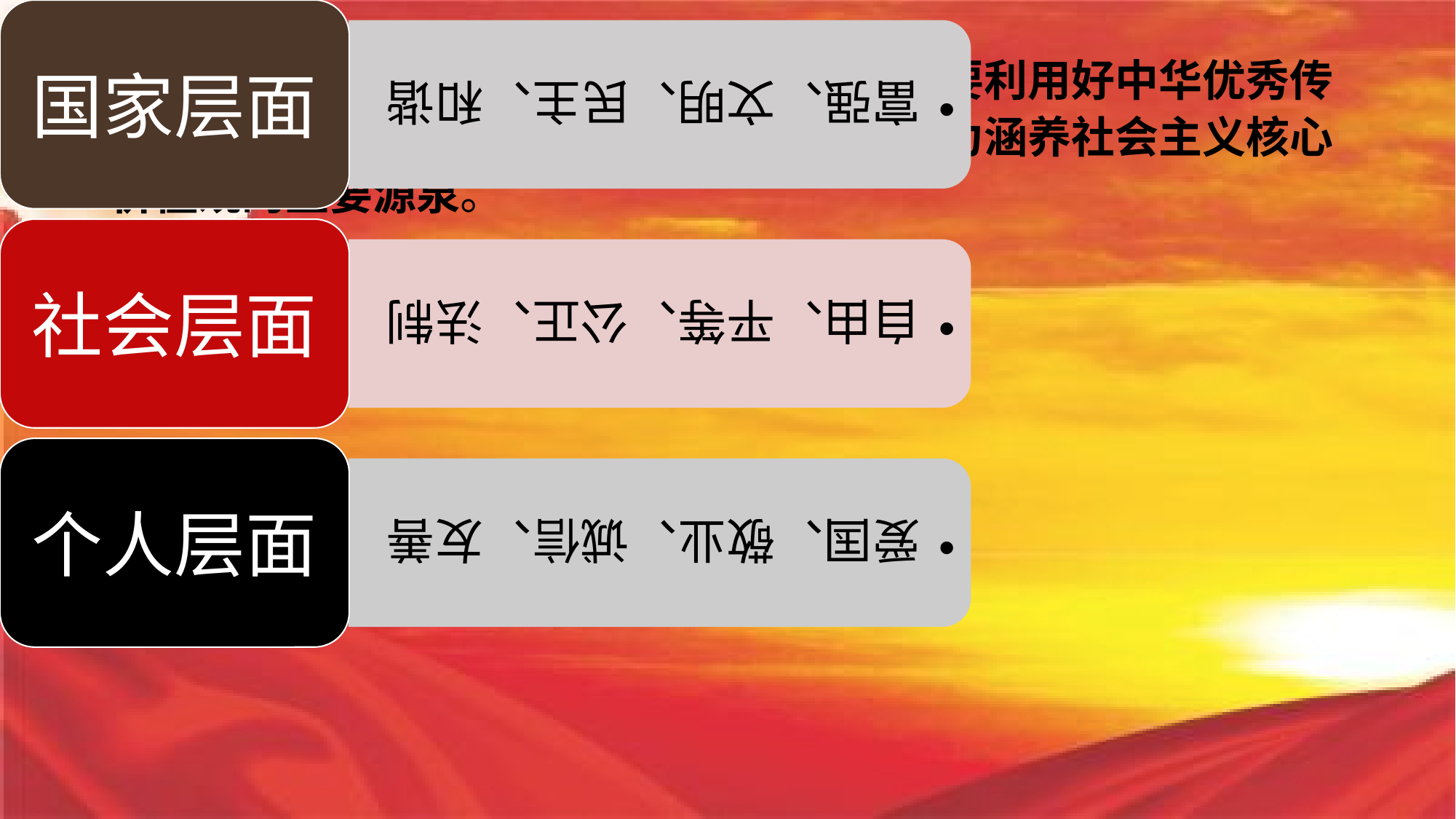

# 今天我们提倡和弘扬社会主义核心价值观，要利用好中华优秀传统文化蕴含的丰富的思想道德资源，使其成为涵养社会主义核心价值观的重要源泉。

富强、文明、民主、和谐
国家层面
自由、平等、公正、法制
社会层面
爱国、敬业、诚信、友善
个人层面